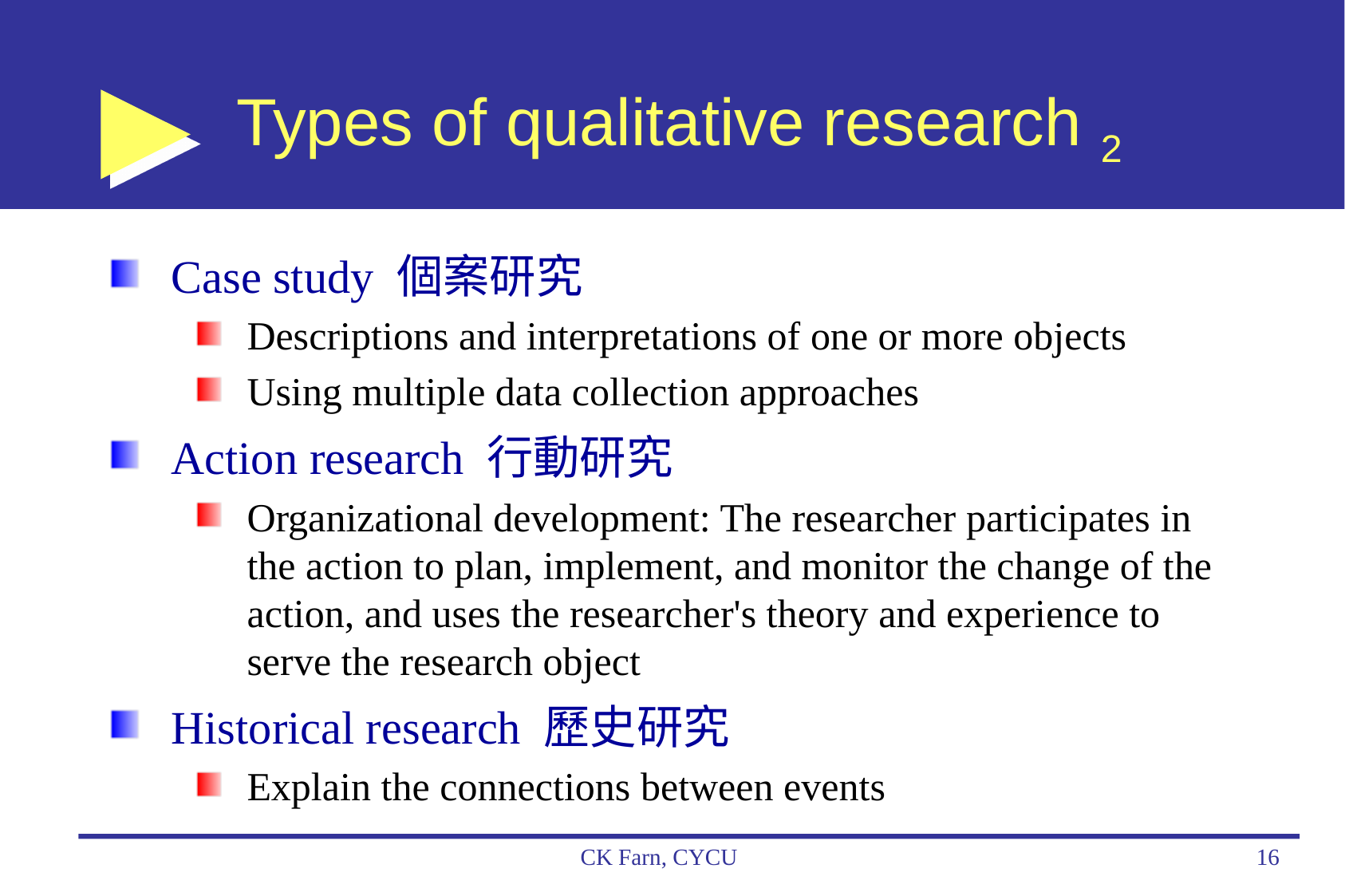

# Types of qualitative research 2
Case study 個案研究
Descriptions and interpretations of one or more objects
Using multiple data collection approaches
Action research 行動研究
Organizational development: The researcher participates in the action to plan, implement, and monitor the change of the action, and uses the researcher's theory and experience to serve the research object
Historical research 歷史研究
Explain the connections between events
CK Farn, CYCU
16